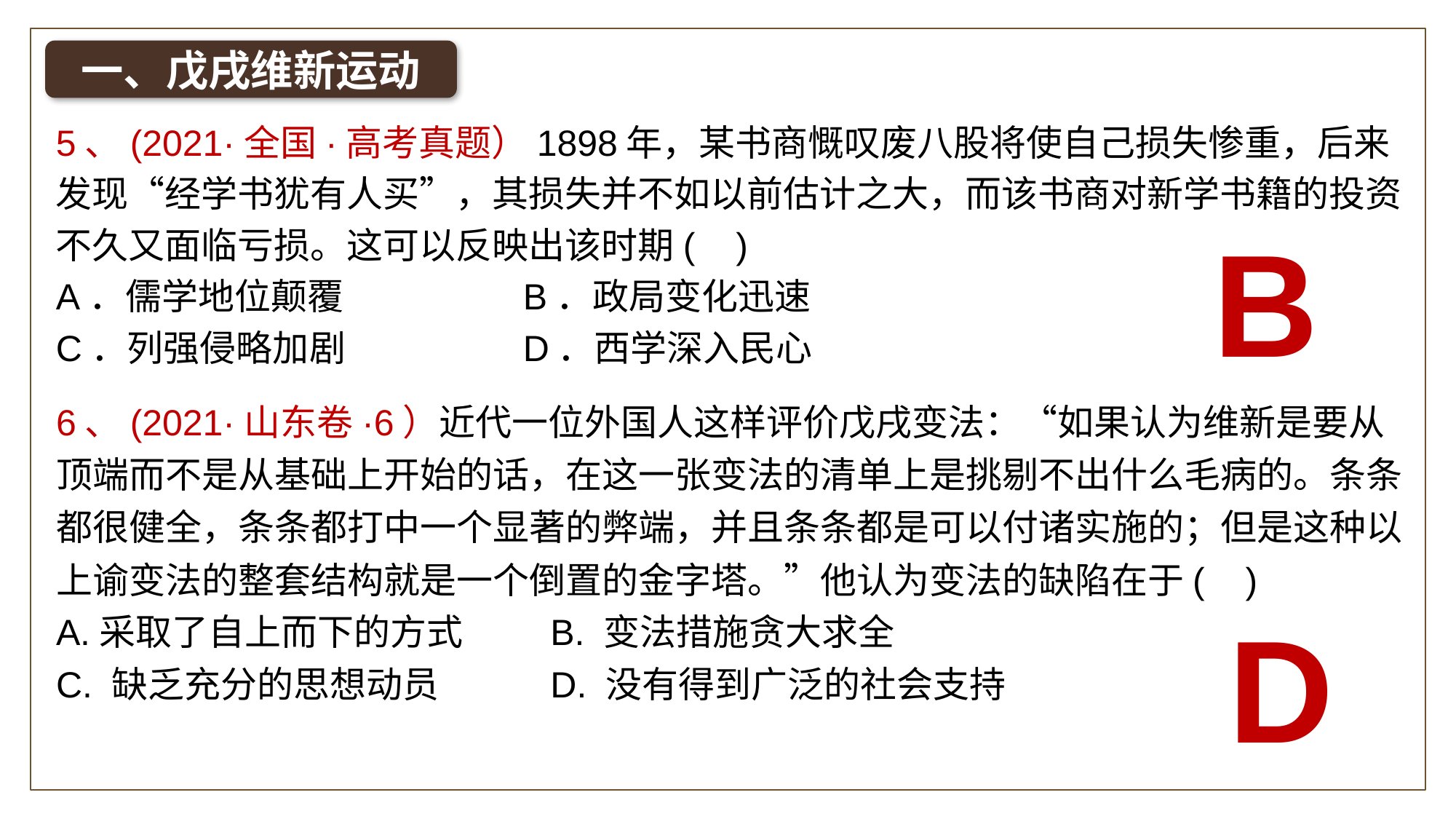

一、戊戌维新运动
5、(2021·全国·高考真题）1898年，某书商慨叹废八股将使自己损失惨重，后来发现“经学书犹有人买”，其损失并不如以前估计之大，而该书商对新学书籍的投资不久又面临亏损。这可以反映出该时期(    )
A．儒学地位颠覆	                B．政局变化迅速
C．列强侵略加剧	                D．西学深入民心
B
6、(2021·山东卷·6）近代一位外国人这样评价戊戌变法：“如果认为维新是要从顶端而不是从基础上开始的话，在这一张变法的清单上是挑剔不出什么毛病的。条条都很健全，条条都打中一个显著的弊端，并且条条都是可以付诸实施的；但是这种以上谕变法的整套结构就是一个倒置的金字塔。”他认为变法的缺陷在于(    )
A.采取了自上而下的方式	      B. 变法措施贪大求全
C. 缺乏充分的思想动员	      D. 没有得到广泛的社会支持
D